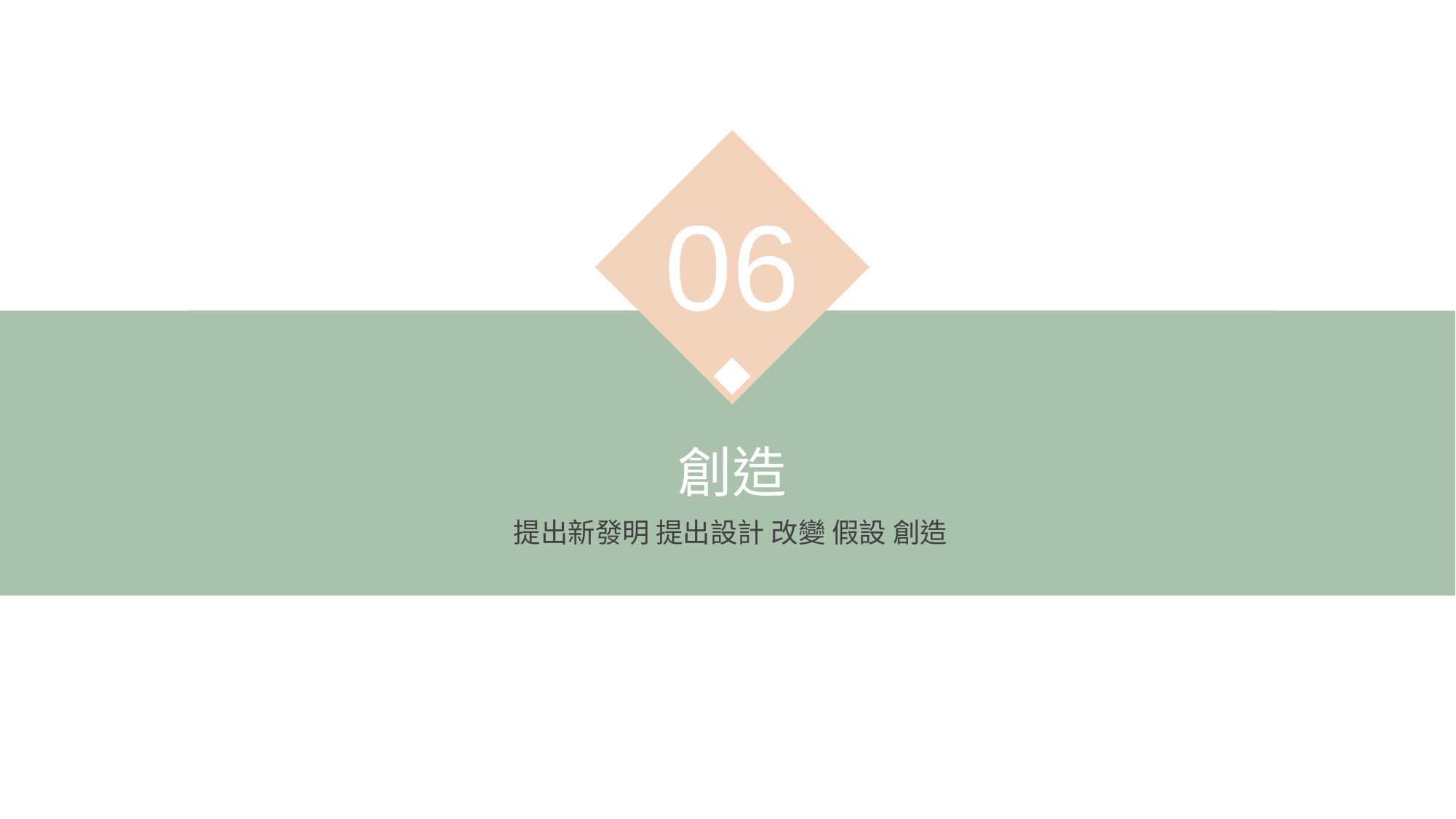

06

創造
提出新發明 提出設計 改變 假設 創造